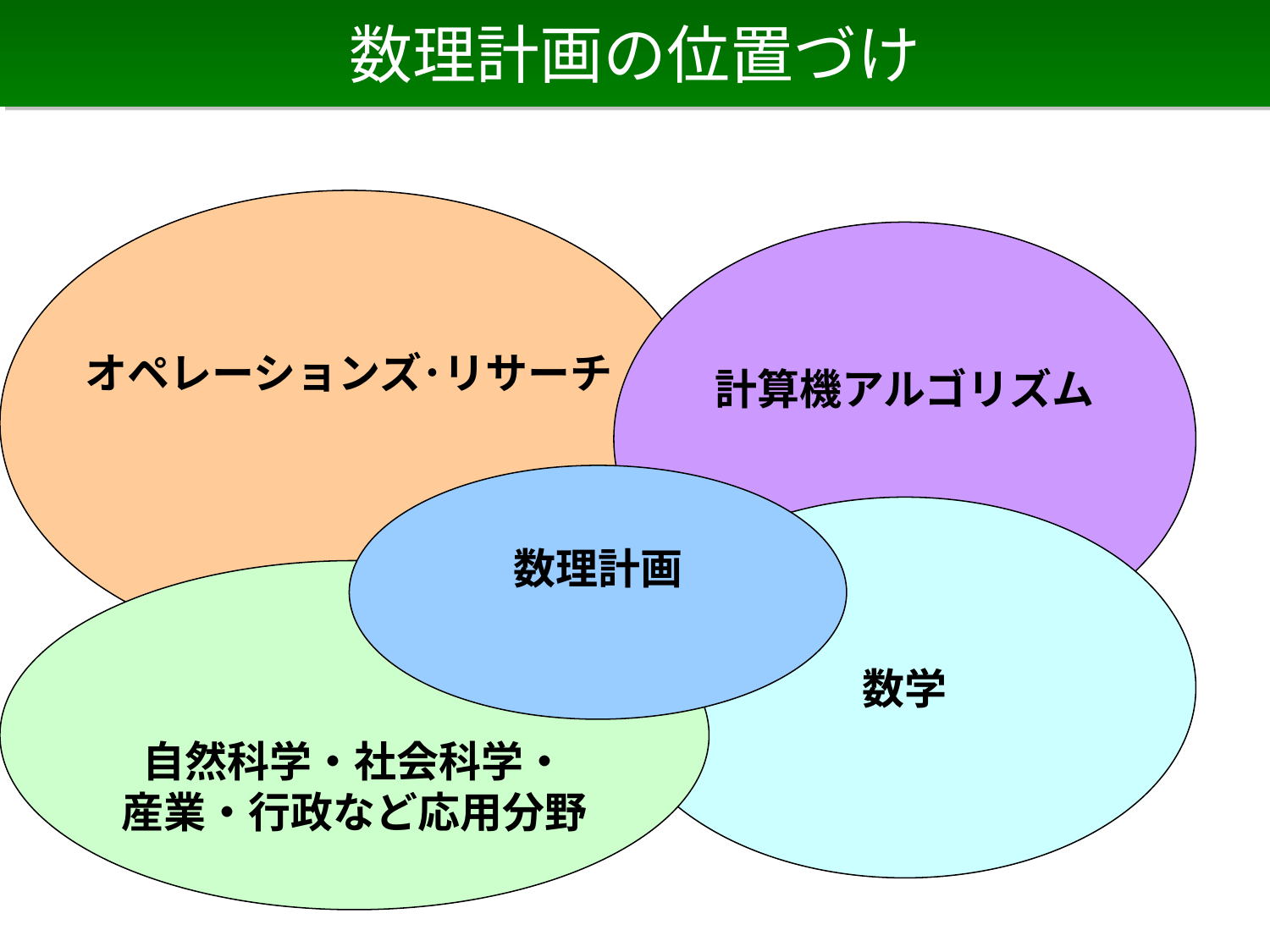

# 数理計画の位置づけ
オペレーションズ･リサーチ

計算機アルゴリズム

数理計画

数学

自然科学・社会科学・
産業・行政など応用分野